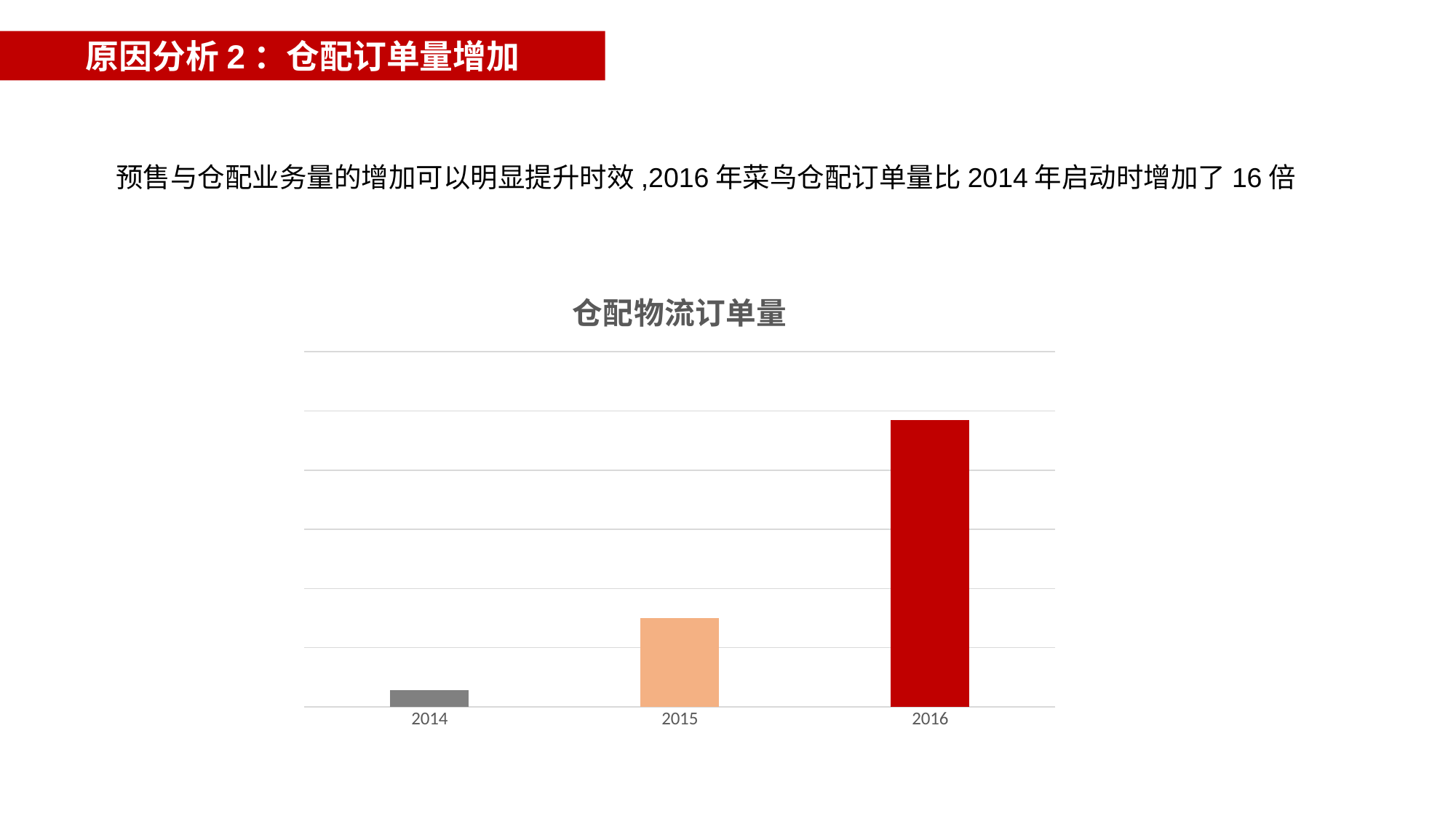

原因分析2：仓配订单量增加
预售与仓配业务量的增加可以明显提升时效,2016年菜鸟仓配订单量比2014年启动时增加了16倍

### Chart: 仓配物流订单量

| Category | 仓配物流订单量 |
|---|---|
| 2014 | 144.0 |
| 2015 | 753.0 |
| 2016 | 2426.0 |